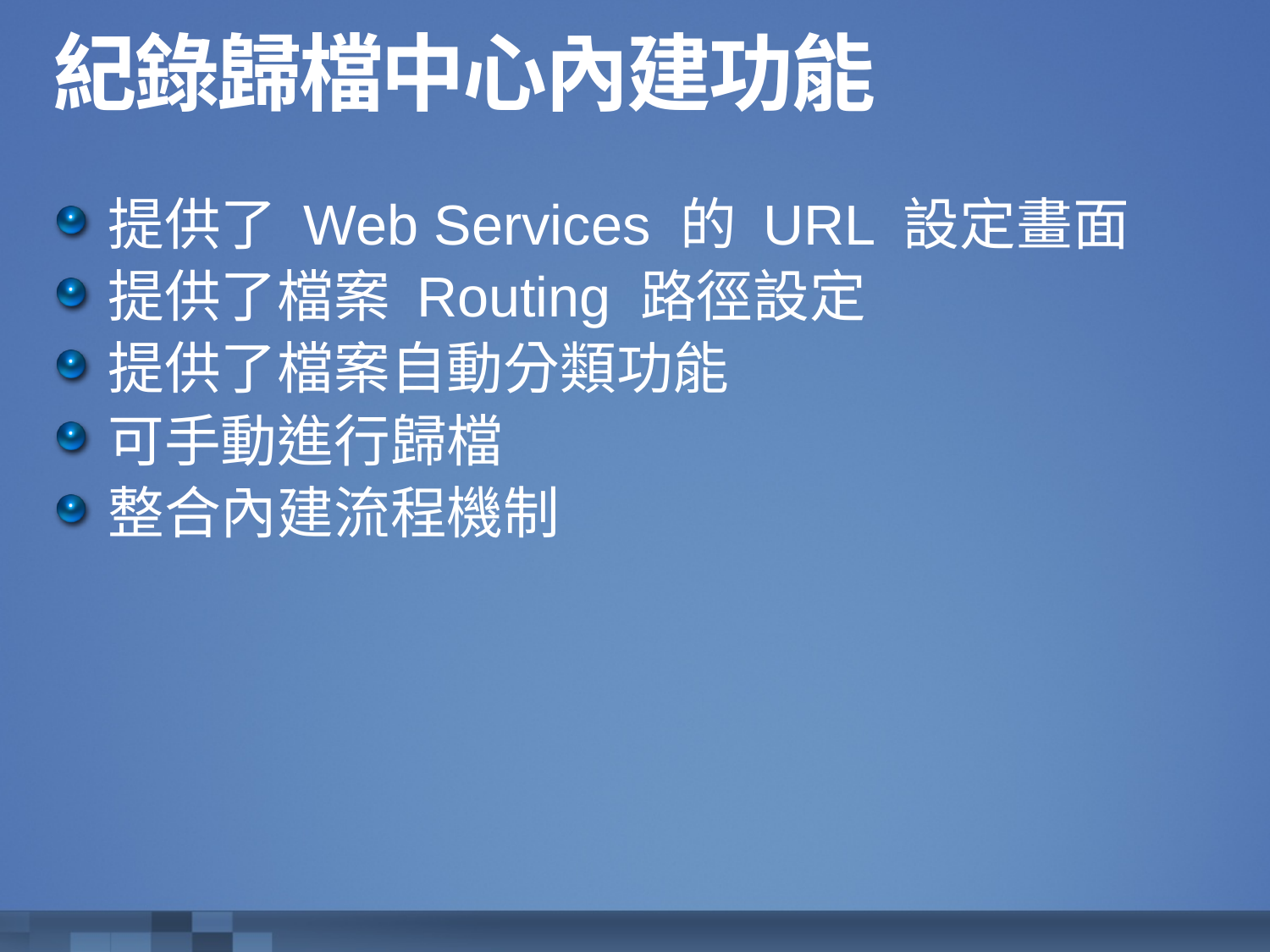

# 紀錄歸檔中心內建功能
提供了 Web Services 的 URL 設定畫面
提供了檔案 Routing 路徑設定
提供了檔案自動分類功能
可手動進行歸檔
整合內建流程機制